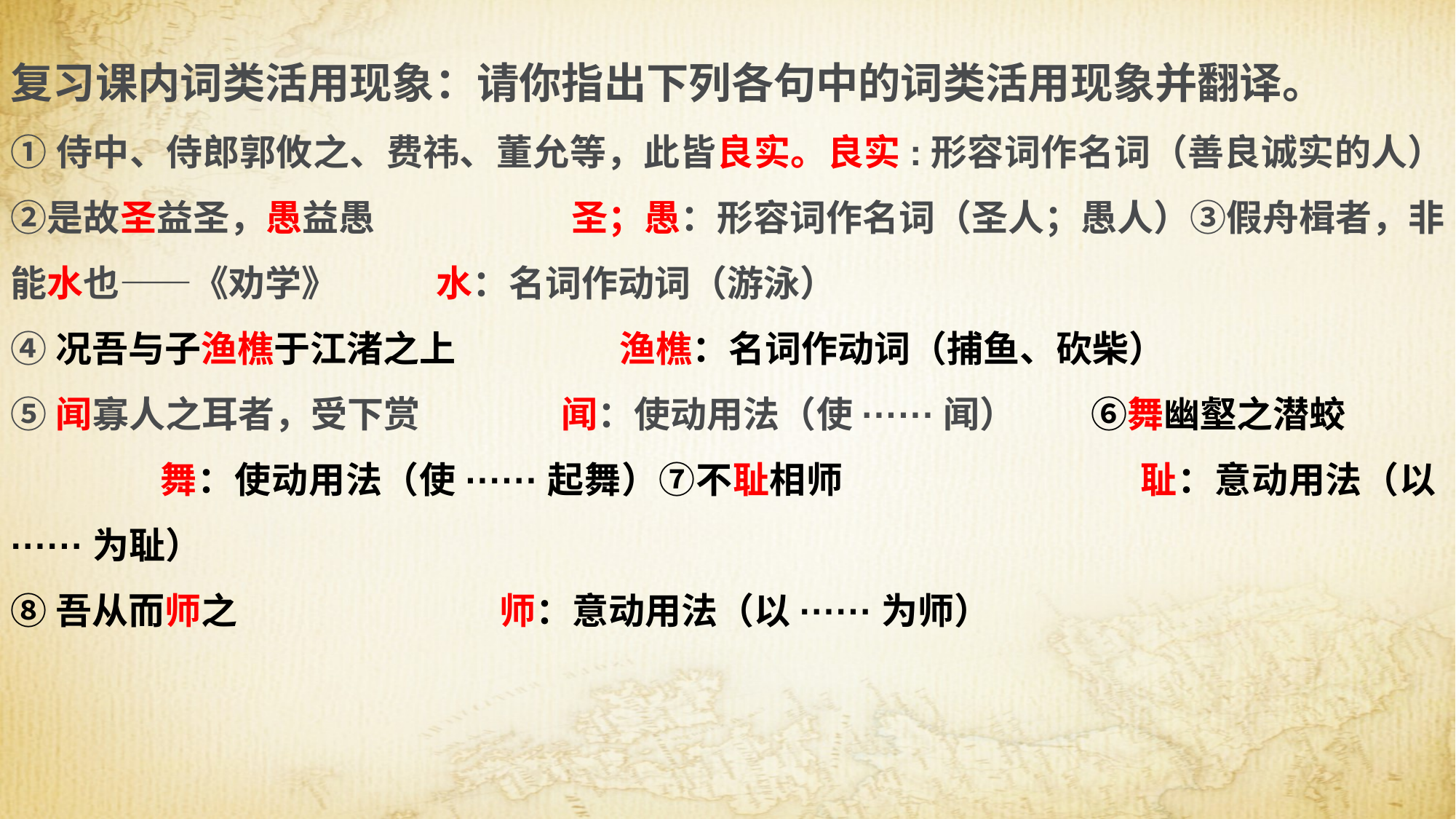

复习课内词类活用现象：请你指出下列各句中的词类活用现象并翻译。
①侍中、侍郎郭攸之、费祎、董允等，此皆良实。良实:形容词作名词（善良诚实的人）②是故圣益圣，愚益愚                        圣；愚：形容词作名词（圣人；愚人）③假舟楫者，非能水也——《劝学》            水：名词作动词（游泳）
④况吾与子渔樵于江渚之上                    渔樵：名词作动词（捕鱼、砍柴）
⑤闻寡人之耳者，受下赏                 闻：使动用法（使······闻）         ⑥舞幽壑之潜蛟                              舞：使动用法（使······起舞）⑦不耻相师                                  耻：意动用法（以······为耻）
⑧吾从而师之                                师：意动用法（以······为师）